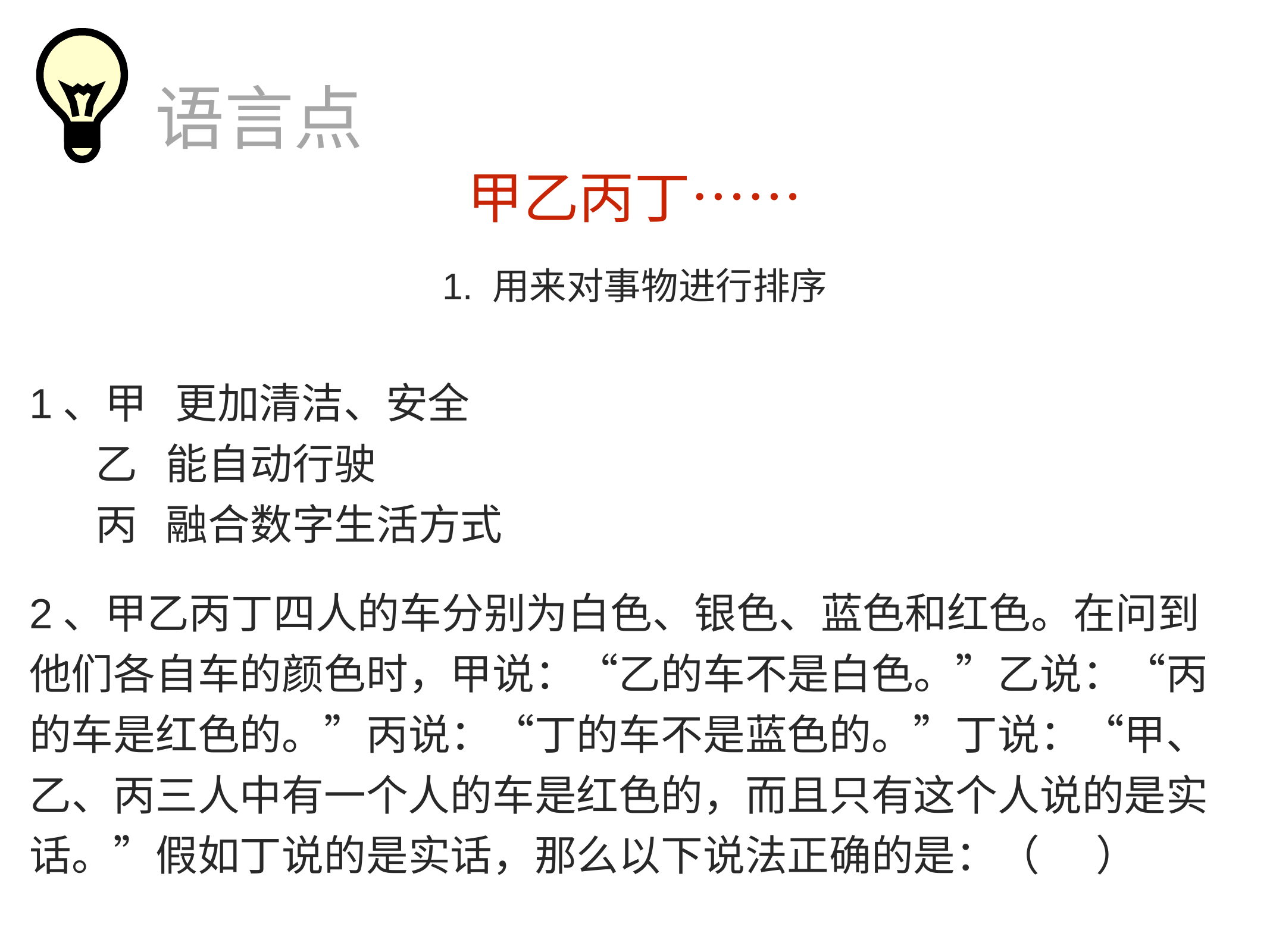

语言点
甲乙丙丁……
1. 用来对事物进行排序
1、甲   更加清洁、安全
      乙   能自动行驶
      丙   融合数字生活方式
2、甲乙丙丁四人的车分别为白色、银色、蓝色和红色。在问到他们各自车的颜色时，甲说：“乙的车不是白色。”乙说：“丙的车是红色的。”丙说：“丁的车不是蓝色的。”丁说：“甲、乙、丙三人中有一个人的车是红色的，而且只有这个人说的是实话。”假如丁说的是实话，那么以下说法正确的是：（      ）